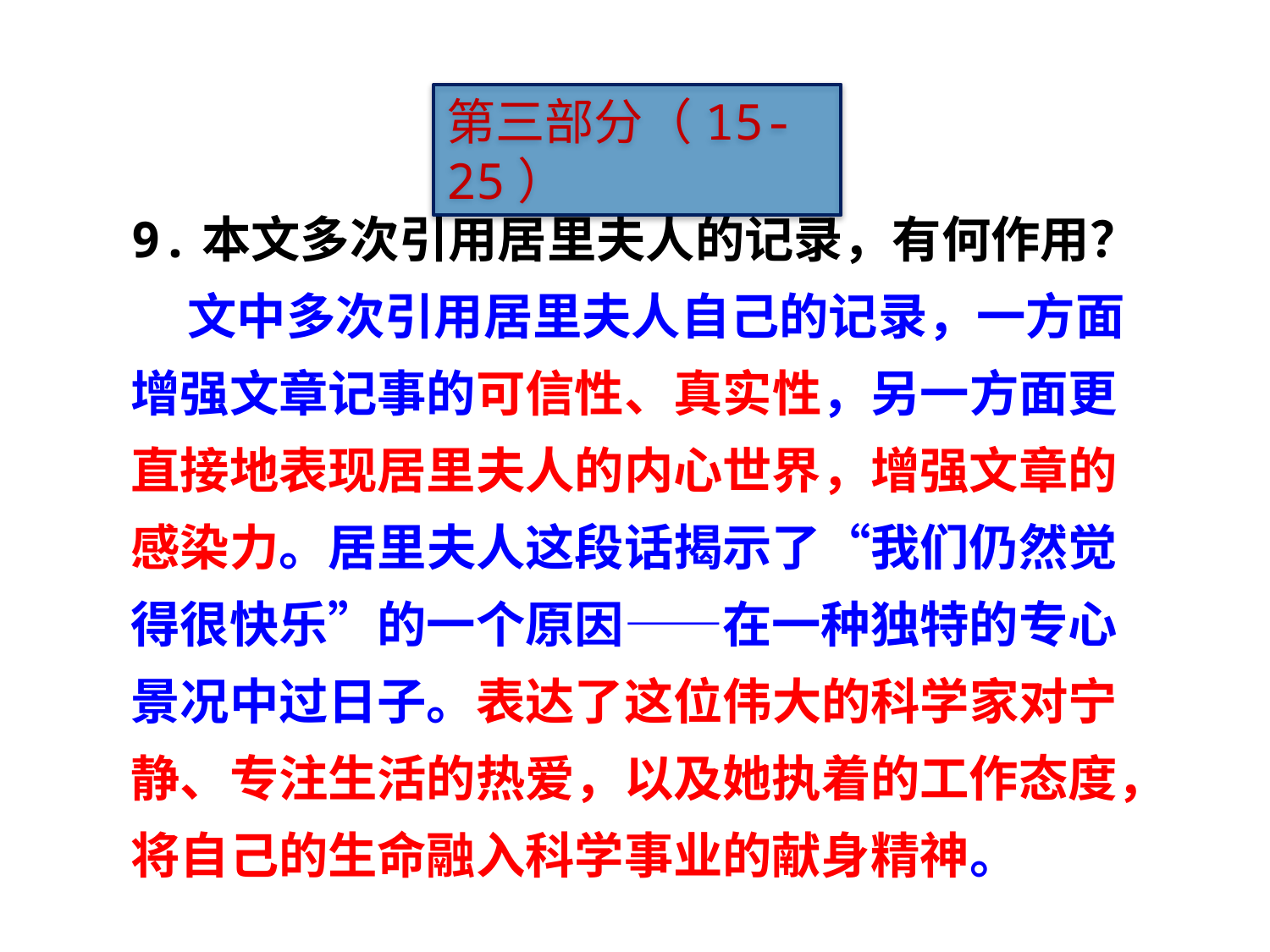

第三部分（15-25）
9.本文多次引用居里夫人的记录，有何作用？
    文中多次引用居里夫人自己的记录，一方面增强文章记事的可信性、真实性，另一方面更直接地表现居里夫人的内心世界，增强文章的感染力。居里夫人这段话揭示了“我们仍然觉得很快乐”的一个原因——在一种独特的专心景况中过日子。表达了这位伟大的科学家对宁静、专注生活的热爱，以及她执着的工作态度，将自己的生命融入科学事业的献身精神。